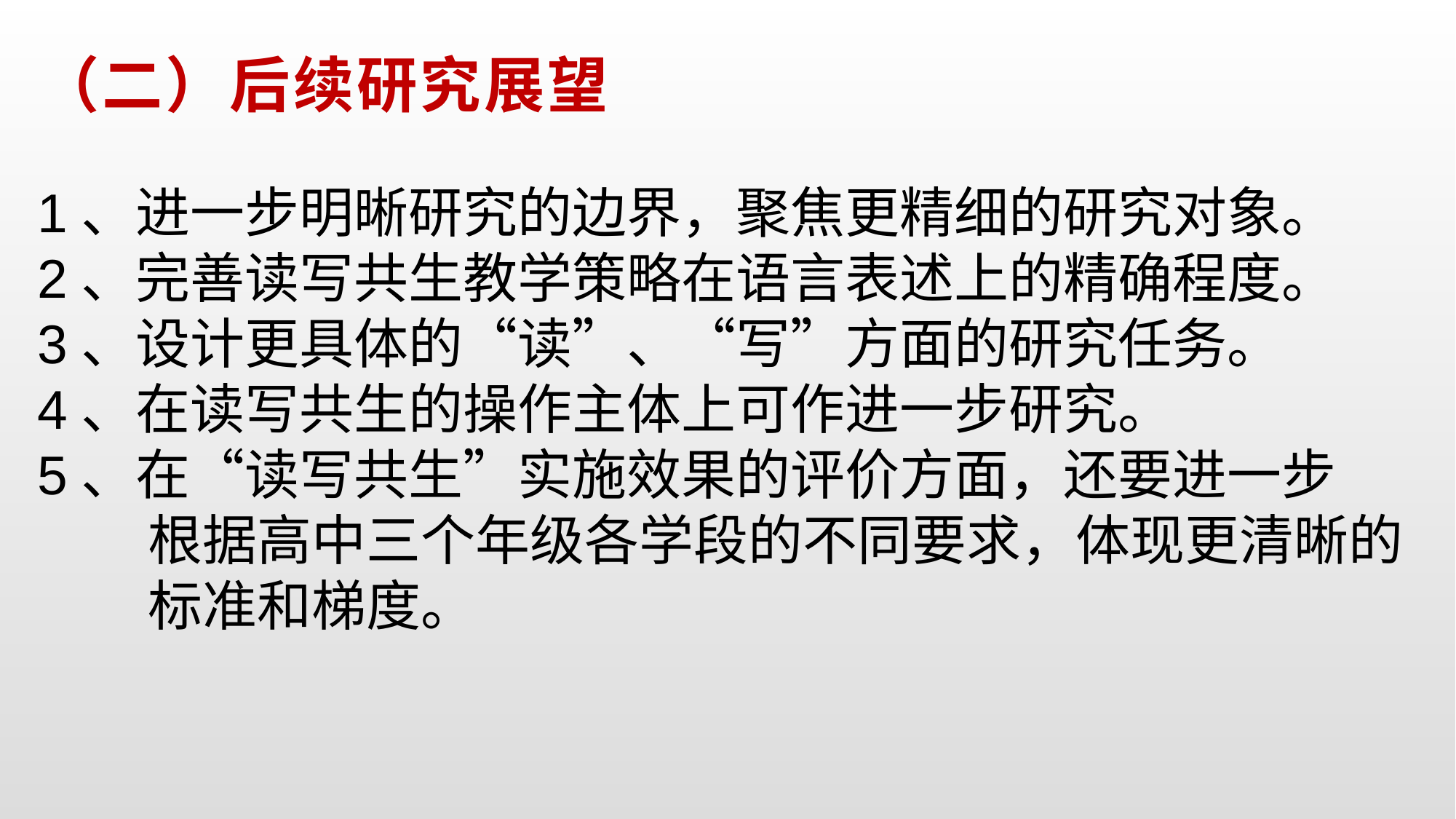

# （二）后续研究展望
1、进一步明晰研究的边界，聚焦更精细的研究对象。
2、完善读写共生教学策略在语言表述上的精确程度。
3、设计更具体的“读”、“写”方面的研究任务。
4、在读写共生的操作主体上可作进一步研究。
5、在“读写共生”实施效果的评价方面，还要进一步
        根据高中三个年级各学段的不同要求，体现更清晰的
        标准和梯度。